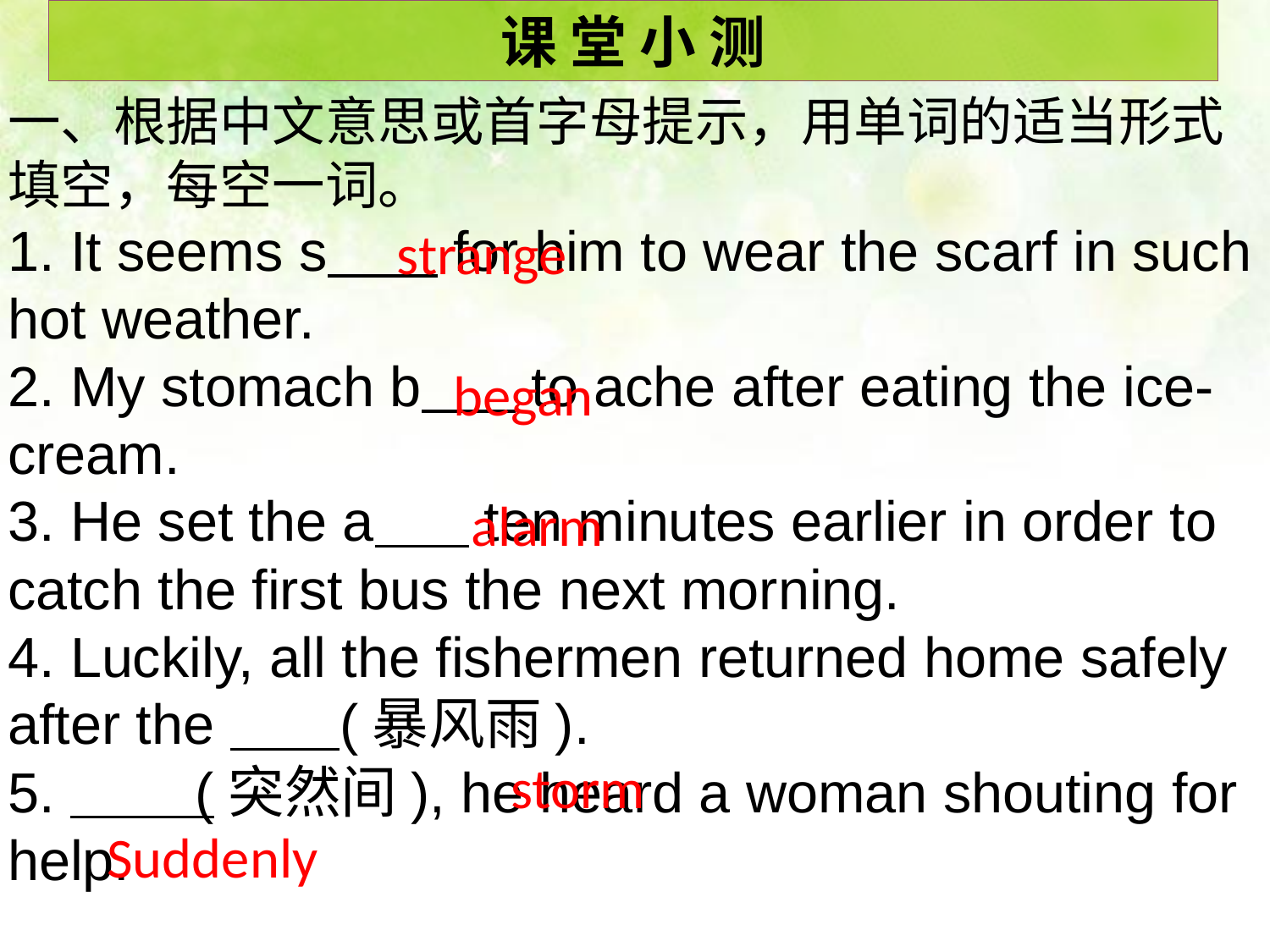

课 堂 小 测
一、根据中文意思或首字母提示，用单词的适当形式填空，每空一词。
1. It seems s        for him to wear the scarf in such hot weather.
2. My stomach b       to ache after eating the ice-cream.
3. He set the a       ten minutes earlier in order to catch the first bus the next morning.
4. Luckily, all the fishermen returned home safely after the        (暴风雨).
5.         (突然间), he heard a woman shouting for help.
strange
began
alarm
storm
Suddenly